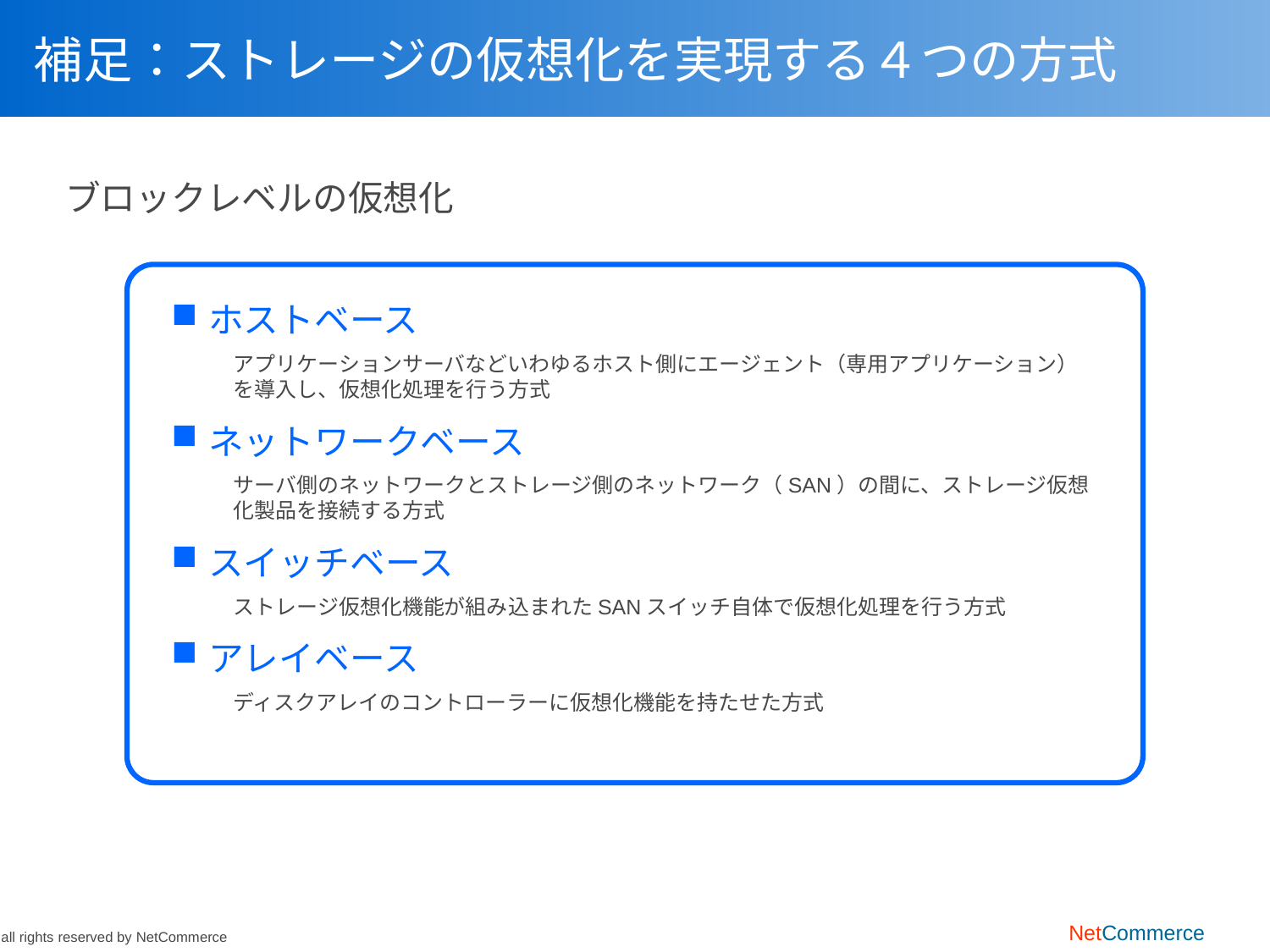

# 補足：ストレージの仮想化を実現する４つの方式
ブロックレベルの仮想化

ホストベース
アプリケーションサーバなどいわゆるホスト側にエージェント（専用アプリケーション）を導入し、仮想化処理を行う方式
ネットワークベース
サーバ側のネットワークとストレージ側のネットワーク（SAN）の間に、ストレージ仮想化製品を接続する方式
スイッチベース
ストレージ仮想化機能が組み込まれたSANスイッチ自体で仮想化処理を行う方式
アレイベース
ディスクアレイのコントローラーに仮想化機能を持たせた方式